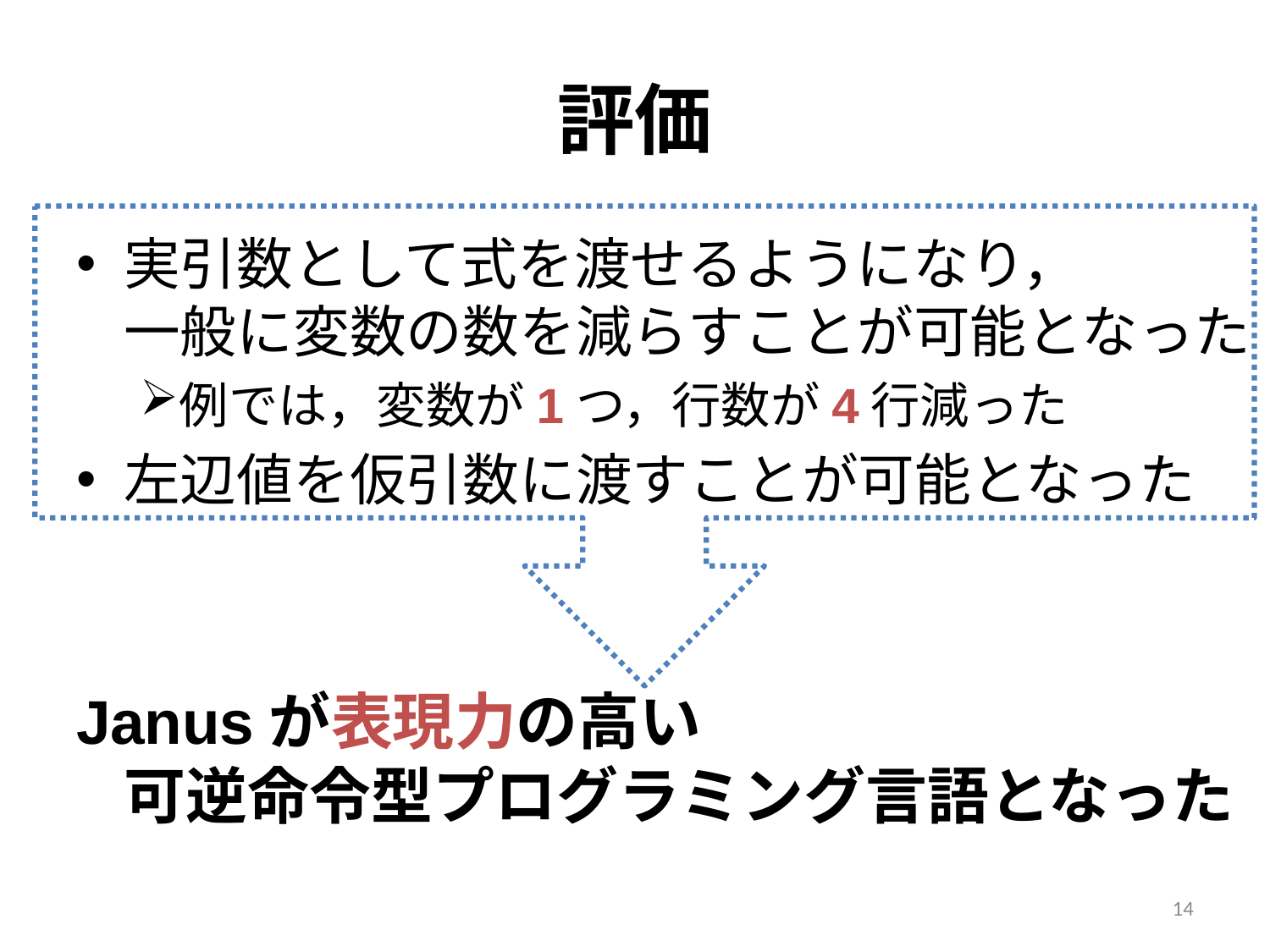

# 評価

実引数として式を渡せるようになり，
一般に変数の数を減らすことが可能となった
例では，変数が1つ，行数が4行減った
左辺値を仮引数に渡すことが可能となった

Janusが表現力の高い
可逆命令型プログラミング言語となった

14